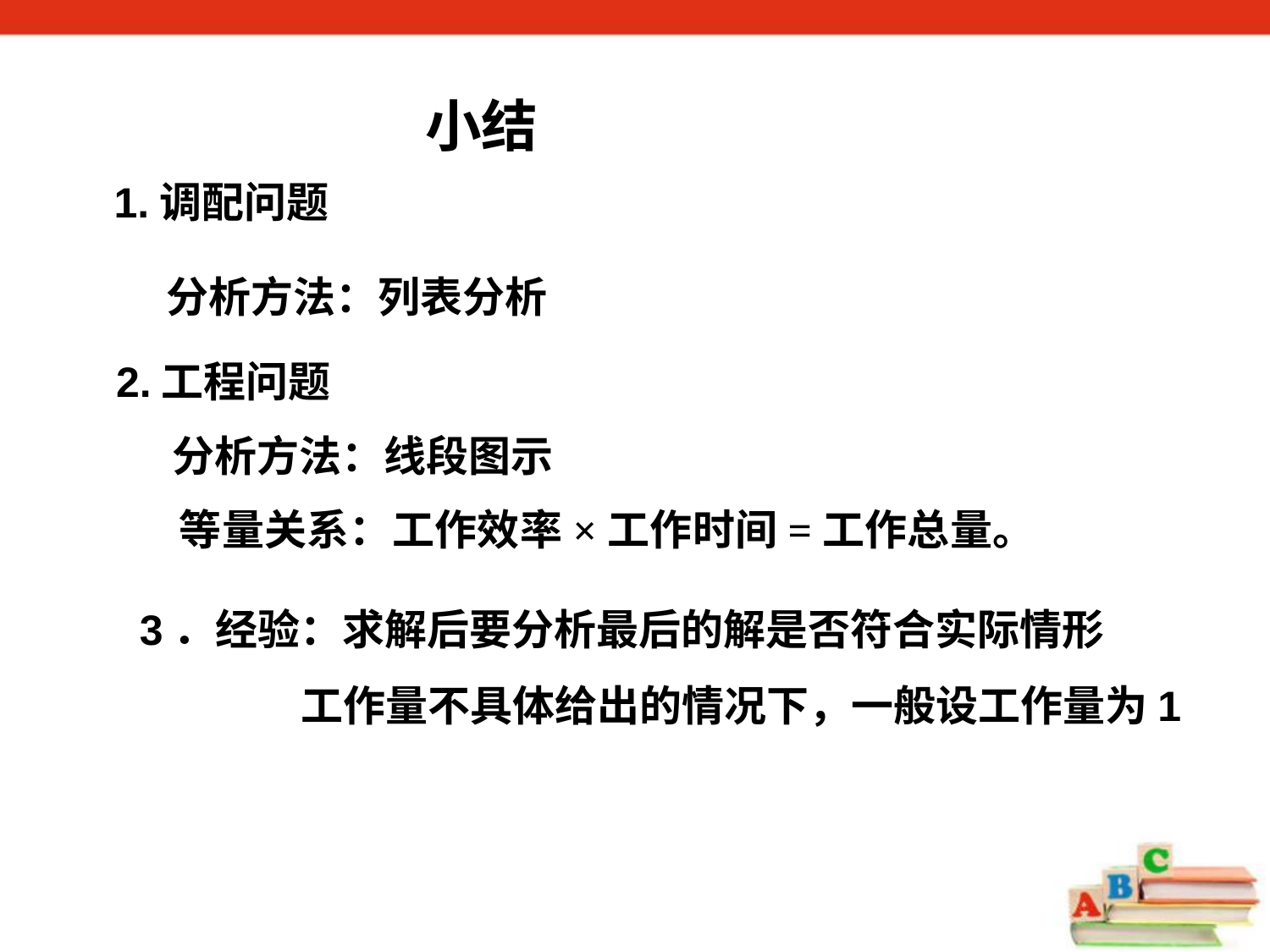

小结
1.调配问题
 分析方法：列表分析
2.工程问题
分析方法：线段图示
   等量关系：工作效率×工作时间=工作总量。

 3．经验：求解后要分析最后的解是否符合实际情形
                 工作量不具体给出的情况下，一般设工作量为1